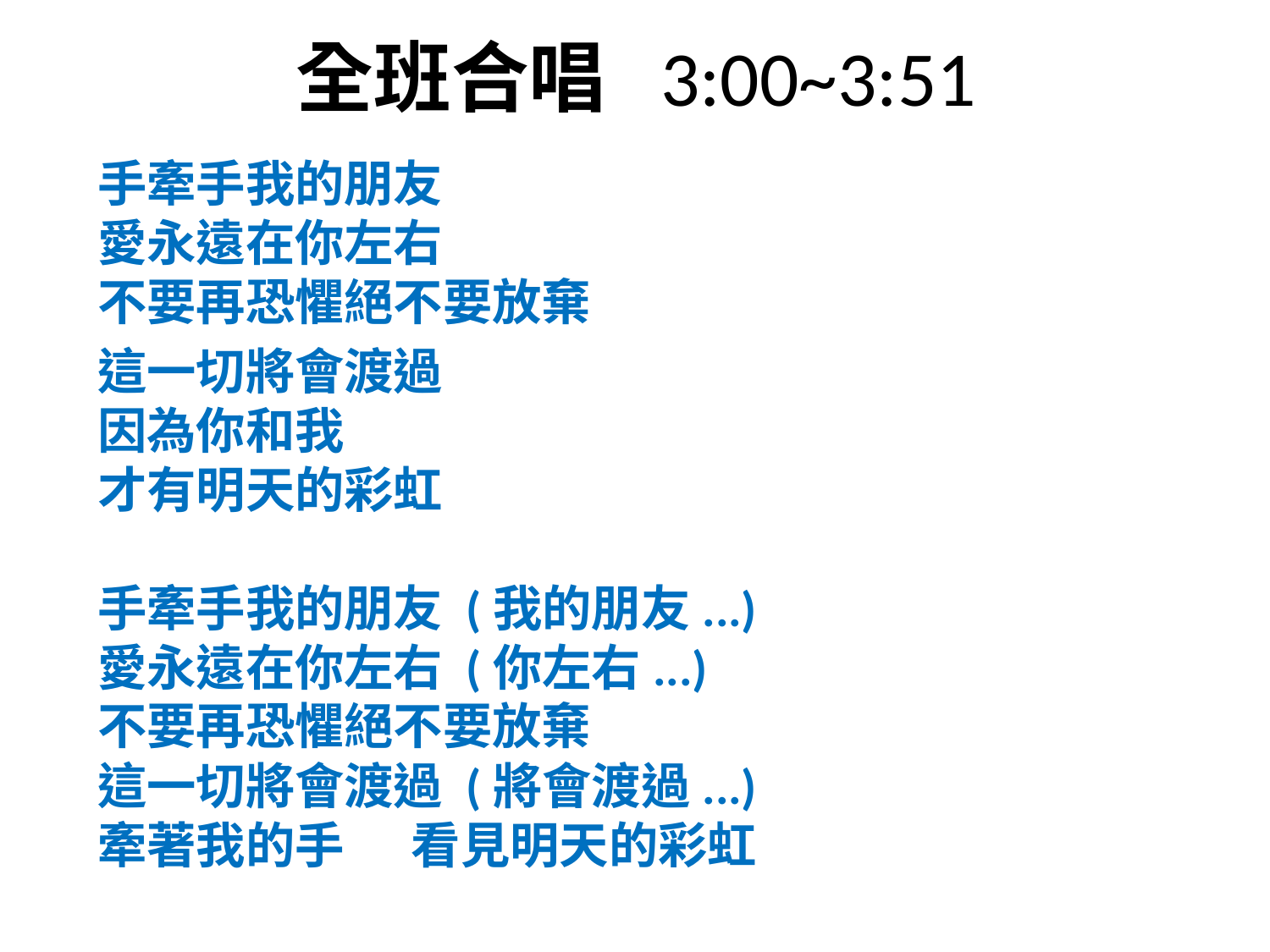

# 全班合唱  3:00~3:51
手牽手我的朋友
愛永遠在你左右
不要再恐懼絕不要放棄
這一切將會渡過
因為你和我
才有明天的彩虹
手牽手我的朋友 (我的朋友...)
愛永遠在你左右 (你左右...)
不要再恐懼絕不要放棄
這一切將會渡過 (將會渡過...)
牽著我的手      看見明天的彩虹